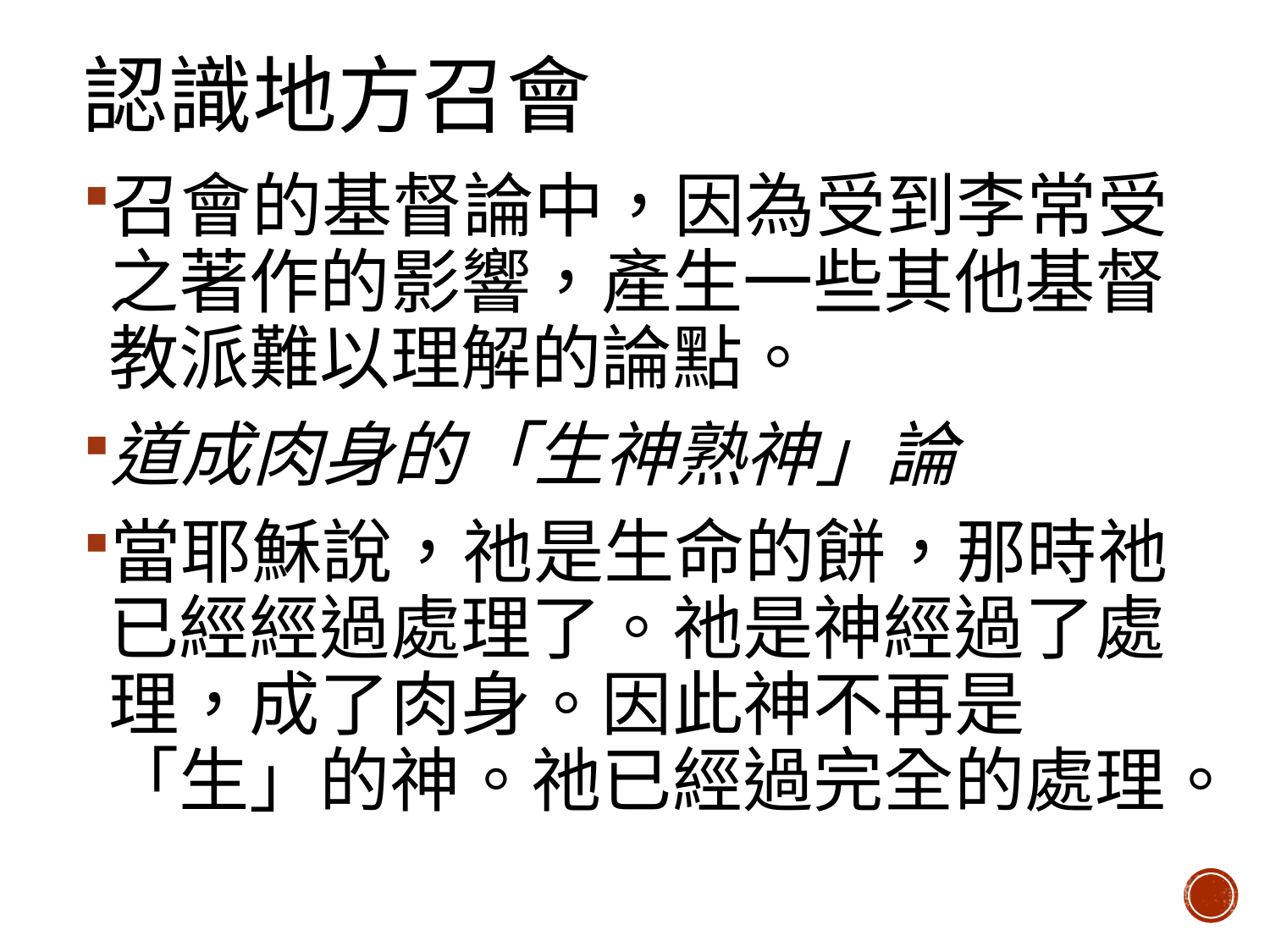

# 認識地方召會
召會的基督論中，因為受到李常受之著作的影響，產生一些其他基督教派難以理解的論點。
道成肉身的「生神熟神」論
當耶穌說，祂是生命的餅，那時祂已經經過處理了。祂是神經過了處理，成了肉身。因此神不再是「生」的神。祂已經過完全的處理。